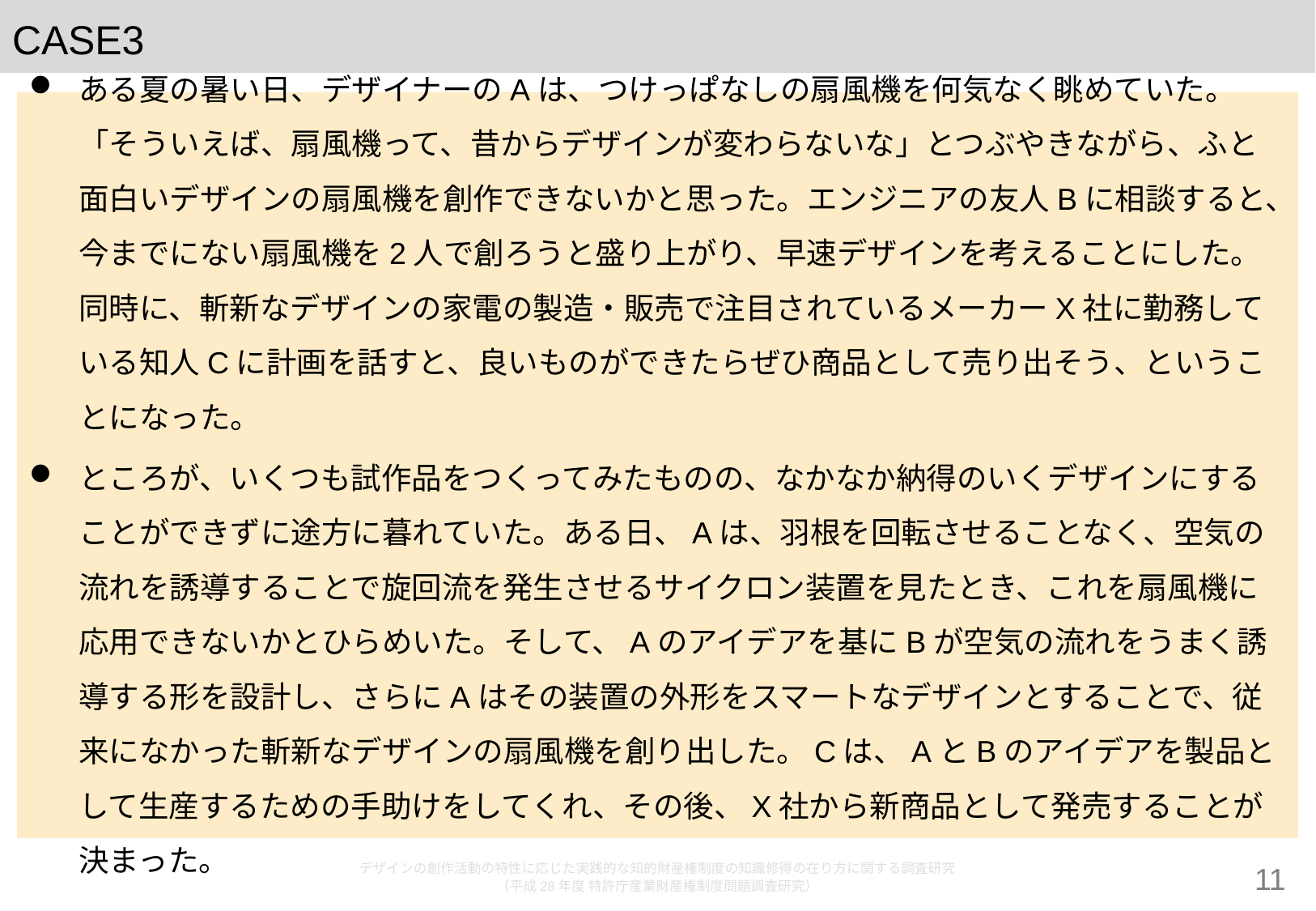

# CASE3
ある夏の暑い日、デザイナーのAは、つけっぱなしの扇風機を何気なく眺めていた。「そういえば、扇風機って、昔からデザインが変わらないな」とつぶやきながら、ふと面白いデザインの扇風機を創作できないかと思った。エンジニアの友人Bに相談すると、今までにない扇風機を2人で創ろうと盛り上がり、早速デザインを考えることにした。同時に、斬新なデザインの家電の製造・販売で注目されているメーカーX社に勤務している知人Cに計画を話すと、良いものができたらぜひ商品として売り出そう、ということになった。
ところが、いくつも試作品をつくってみたものの、なかなか納得のいくデザインにすることができずに途方に暮れていた。ある日、Aは、羽根を回転させることなく、空気の流れを誘導することで旋回流を発生させるサイクロン装置を見たとき、これを扇風機に応用できないかとひらめいた。そして、Aのアイデアを基にBが空気の流れをうまく誘導する形を設計し、さらにAはその装置の外形をスマートなデザインとすることで、従来になかった斬新なデザインの扇風機を創り出した。Cは、AとBのアイデアを製品として生産するための手助けをしてくれ、その後、X社から新商品として発売することが決まった。
デザインの創作活動の特性に応じた実践的な知的財産権制度の知識修得の在り方に関する調査研究
（平成28年度 特許庁産業財産権制度問題調査研究）
11